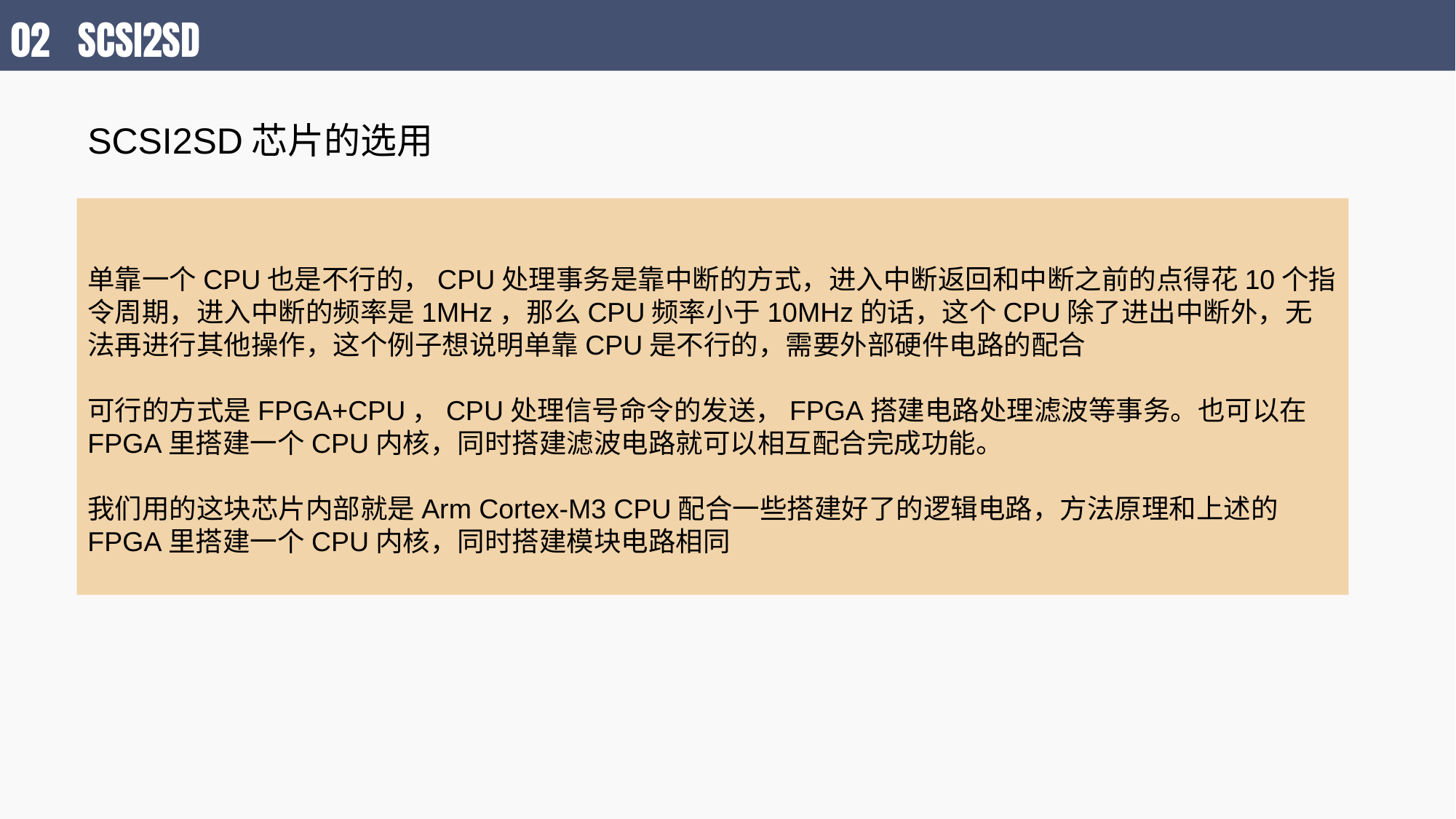

02   SCSI2SD

SCSI2SD芯片的选用

单靠一个CPU也是不行的，CPU处理事务是靠中断的方式，进入中断返回和中断之前的点得花10个指令周期，进入中断的频率是1MHz，那么CPU频率小于10MHz的话，这个CPU除了进出中断外，无法再进行其他操作，这个例子想说明单靠CPU是不行的，需要外部硬件电路的配合

可行的方式是FPGA+CPU，CPU处理信号命令的发送，FPGA搭建电路处理滤波等事务。也可以在FPGA里搭建一个CPU内核，同时搭建滤波电路就可以相互配合完成功能。

我们用的这块芯片内部就是Arm Cortex-M3 CPU配合一些搭建好了的逻辑电路，方法原理和上述的FPGA里搭建一个CPU内核，同时搭建模块电路相同